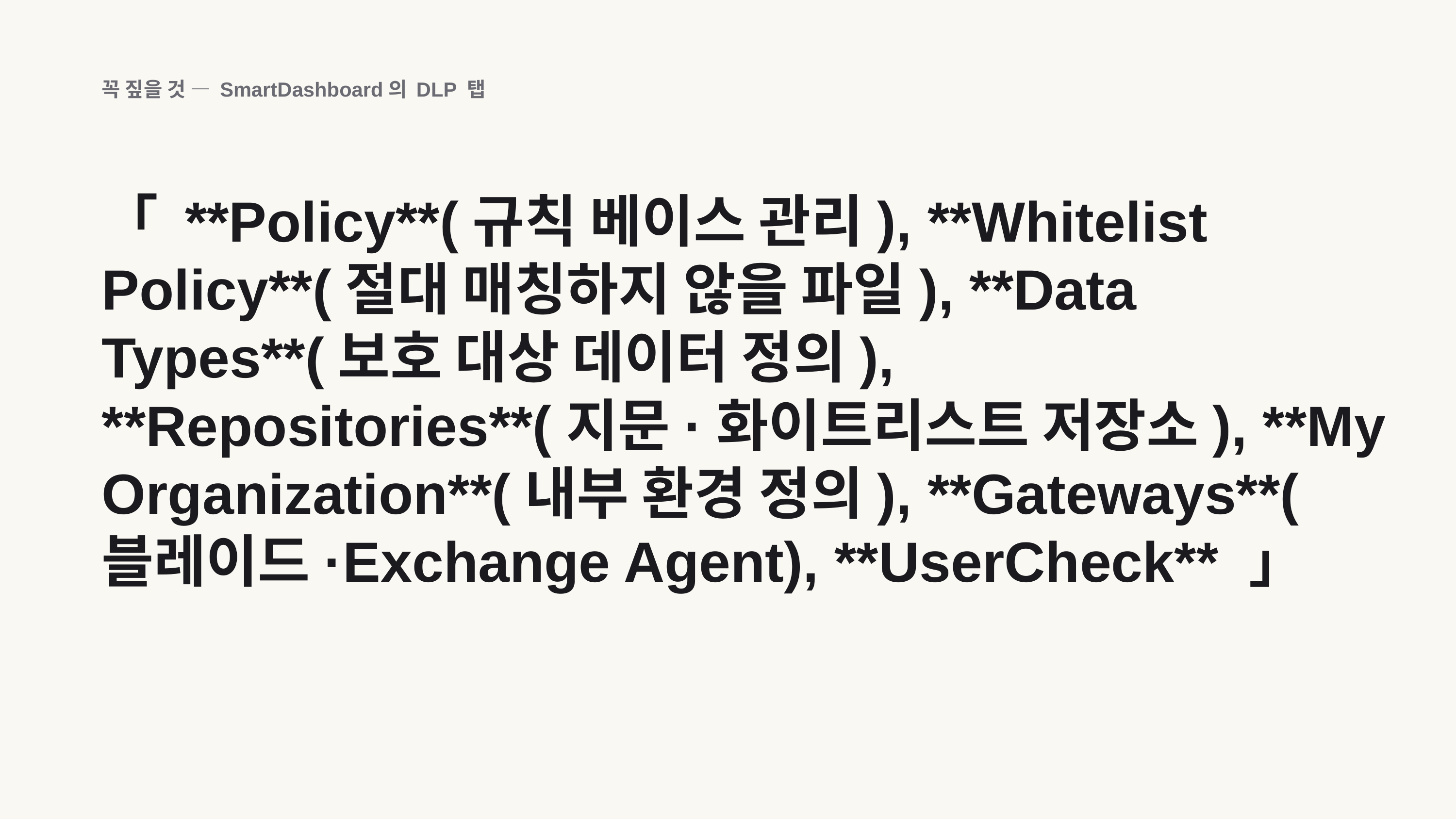

꼭 짚을 것 — SmartDashboard의 DLP 탭
「 **Policy**(규칙 베이스 관리), **Whitelist Policy**(절대 매칭하지 않을 파일), **Data Types**(보호 대상 데이터 정의), **Repositories**(지문·화이트리스트 저장소), **My Organization**(내부 환경 정의), **Gateways**(블레이드·Exchange Agent), **UserCheck** 」